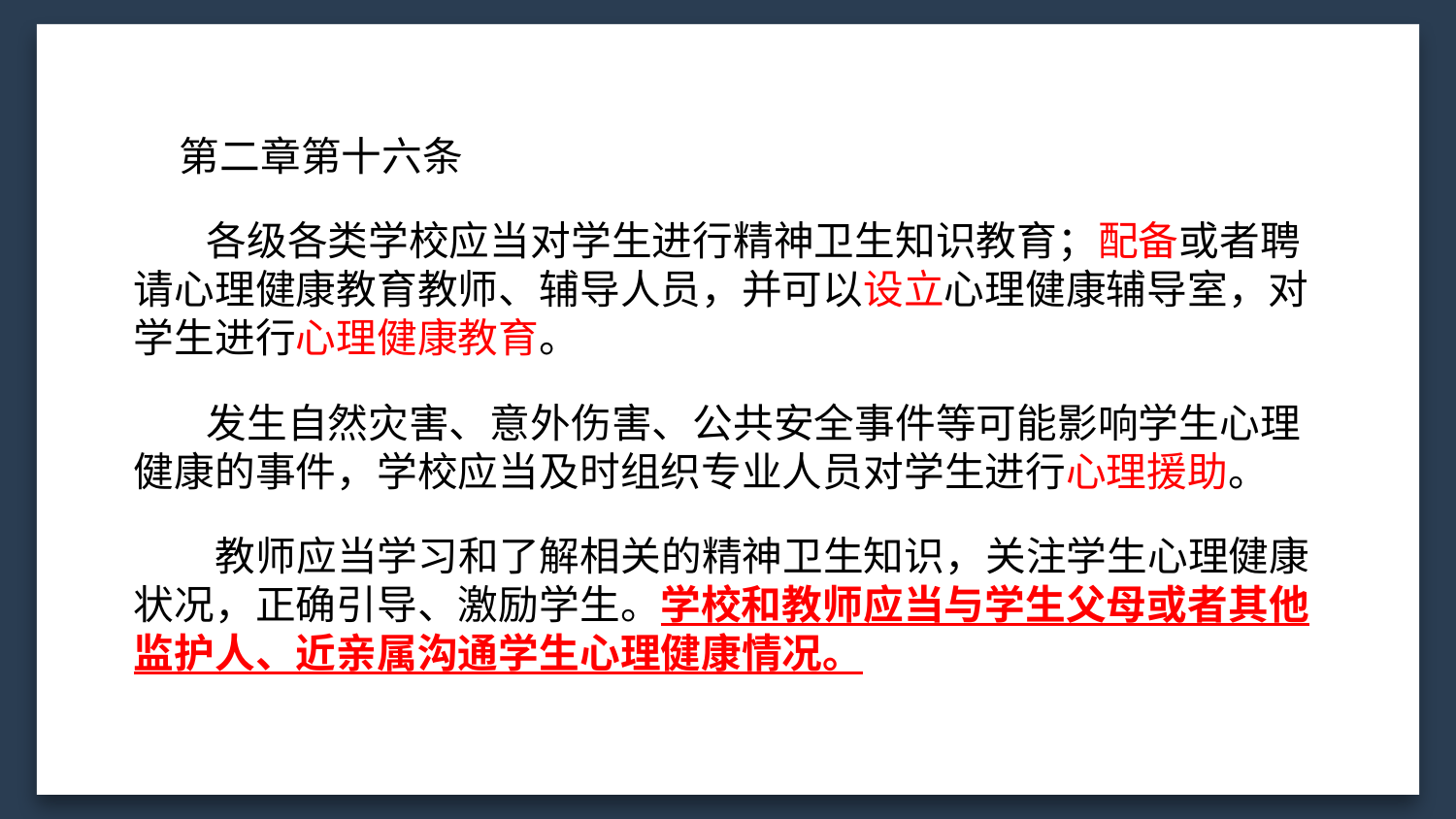

第二章第十六条
       各级各类学校应当对学生进行精神卫生知识教育；配备或者聘请心理健康教育教师、辅导人员，并可以设立心理健康辅导室，对学生进行心理健康教育。
       发生自然灾害、意外伤害、公共安全事件等可能影响学生心理健康的事件，学校应当及时组织专业人员对学生进行心理援助。
        教师应当学习和了解相关的精神卫生知识，关注学生心理健康状况，正确引导、激励学生。学校和教师应当与学生父母或者其他监护人、近亲属沟通学生心理健康情况。